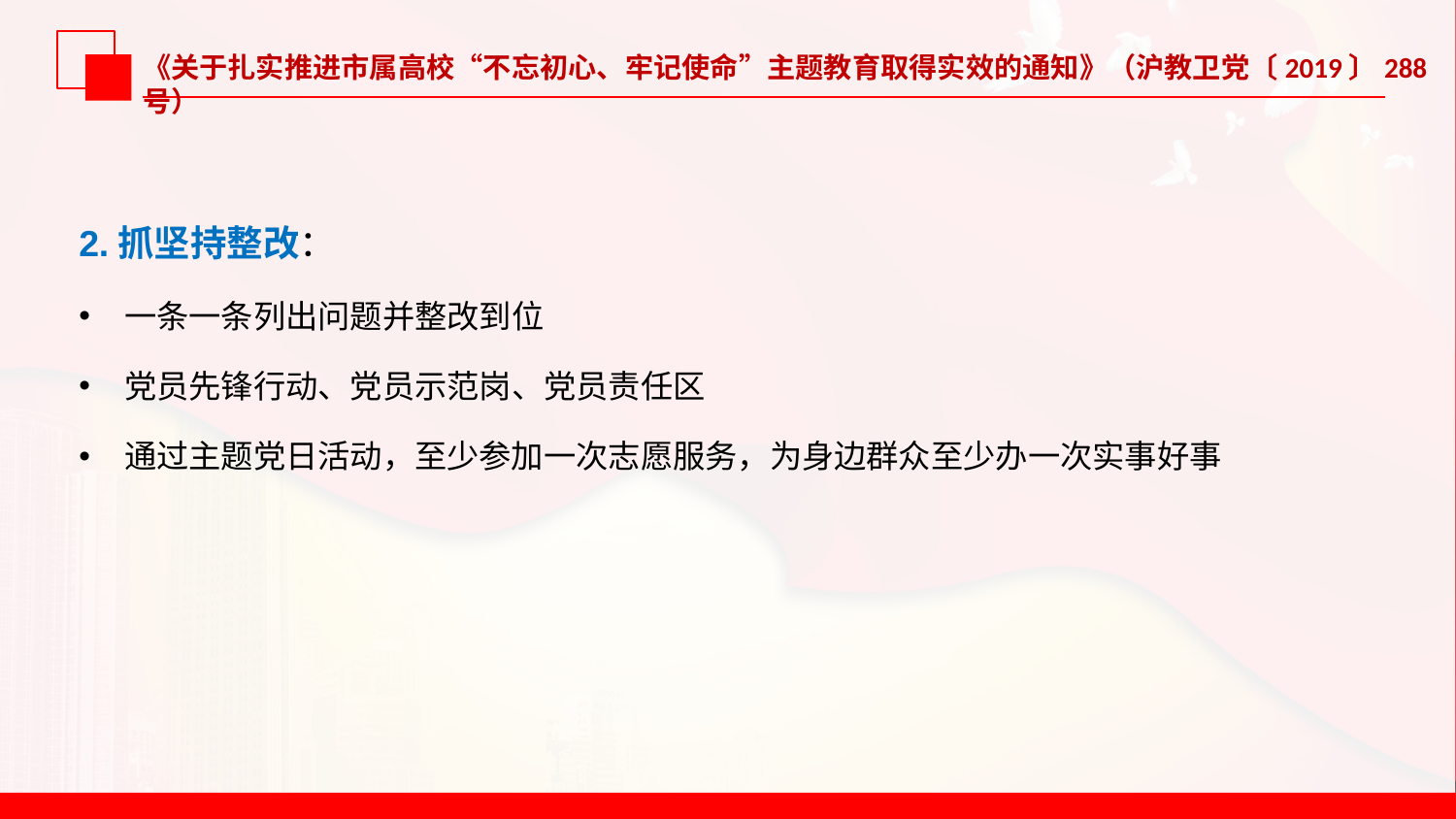

《关于扎实推进市属高校“不忘初心、牢记使命”主题教育取得实效的通知》（沪教卫党〔2019〕288号）
2.抓坚持整改：
一条一条列出问题并整改到位
党员先锋行动、党员示范岗、党员责任区
通过主题党日活动，至少参加一次志愿服务，为身边群众至少办一次实事好事